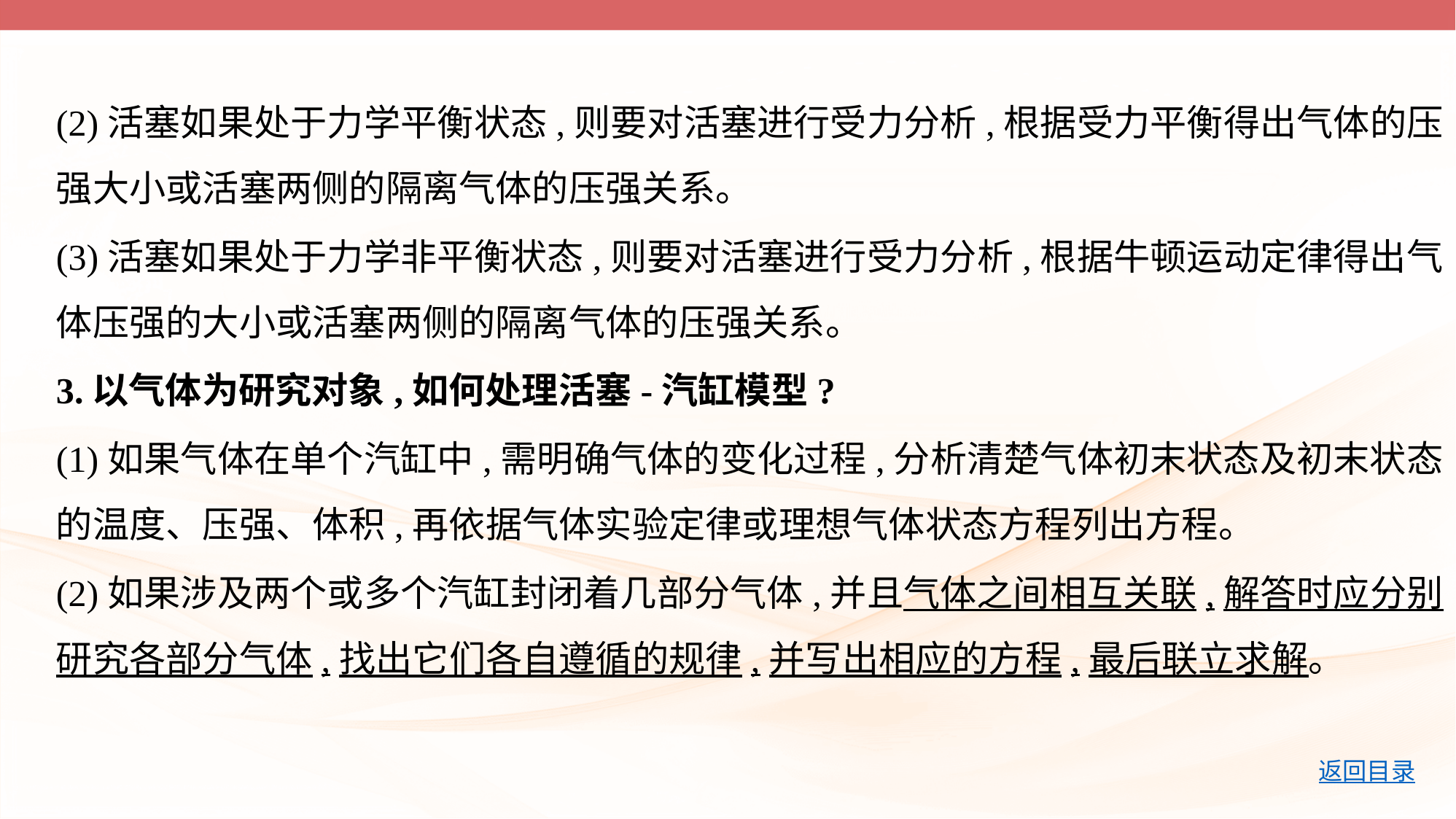

(2)活塞如果处于力学平衡状态,则要对活塞进行受力分析,根据受力平衡得出气体的压
强大小或活塞两侧的隔离气体的压强关系。
(3)活塞如果处于力学非平衡状态,则要对活塞进行受力分析,根据牛顿运动定律得出气
体压强的大小或活塞两侧的隔离气体的压强关系。
3.以气体为研究对象,如何处理活塞-汽缸模型?
(1)如果气体在单个汽缸中,需明确气体的变化过程,分析清楚气体初末状态及初末状态
的温度、压强、体积,再依据气体实验定律或理想气体状态方程列出方程。
(2)如果涉及两个或多个汽缸封闭着几部分气体,并且气体之间相互关联,解答时应分别
研究各部分气体,找出它们各自遵循的规律,并写出相应的方程,最后联立求解。